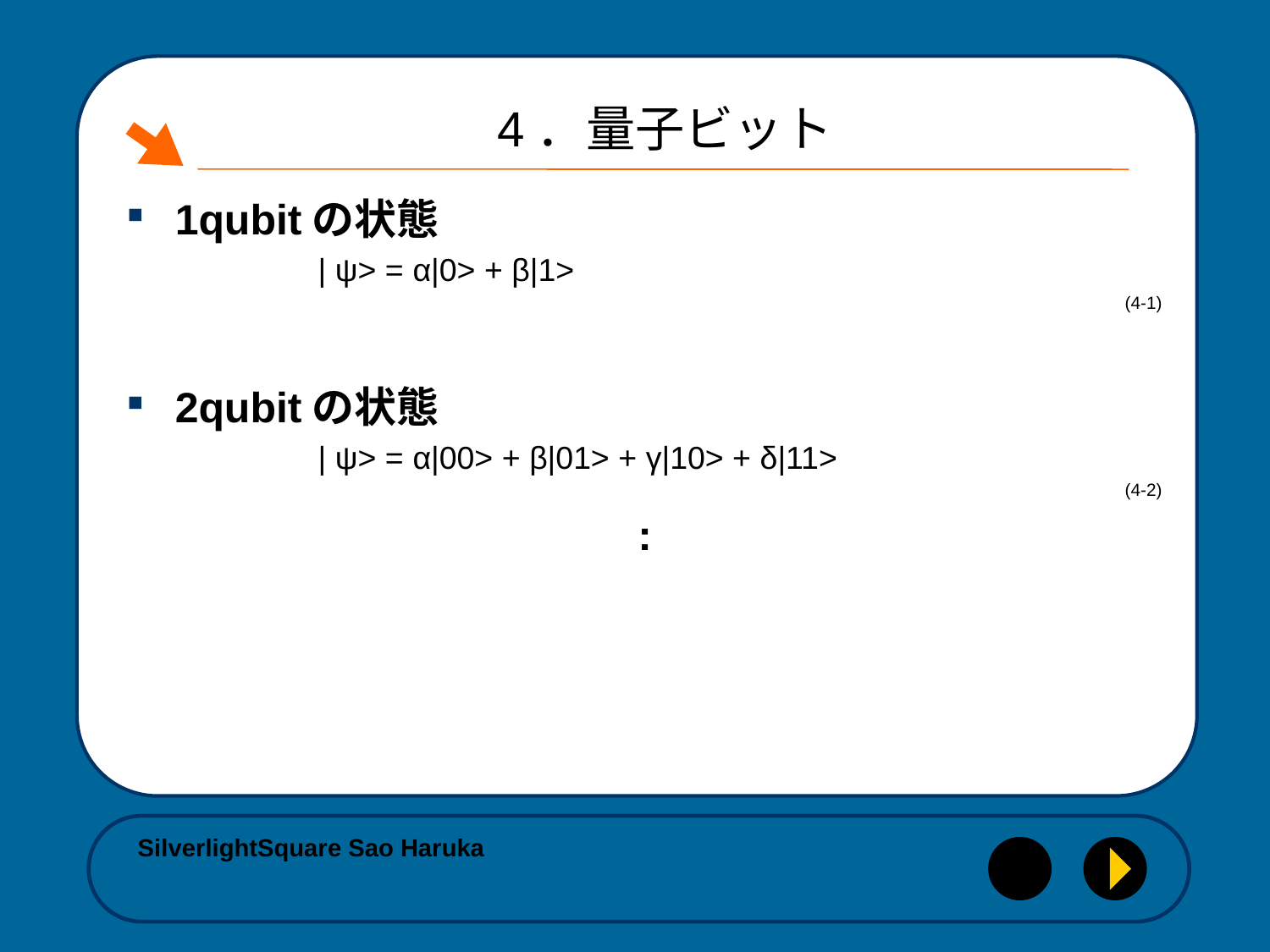

# 4．量子ビット
1qubitの状態
| ψ> = α|0> + β|1>
(4-1)

2qubitの状態
| ψ> = α|00> + β|01> + γ|10> + δ|11>
(4-2)
:

SilverlightSquare Sao Haruka